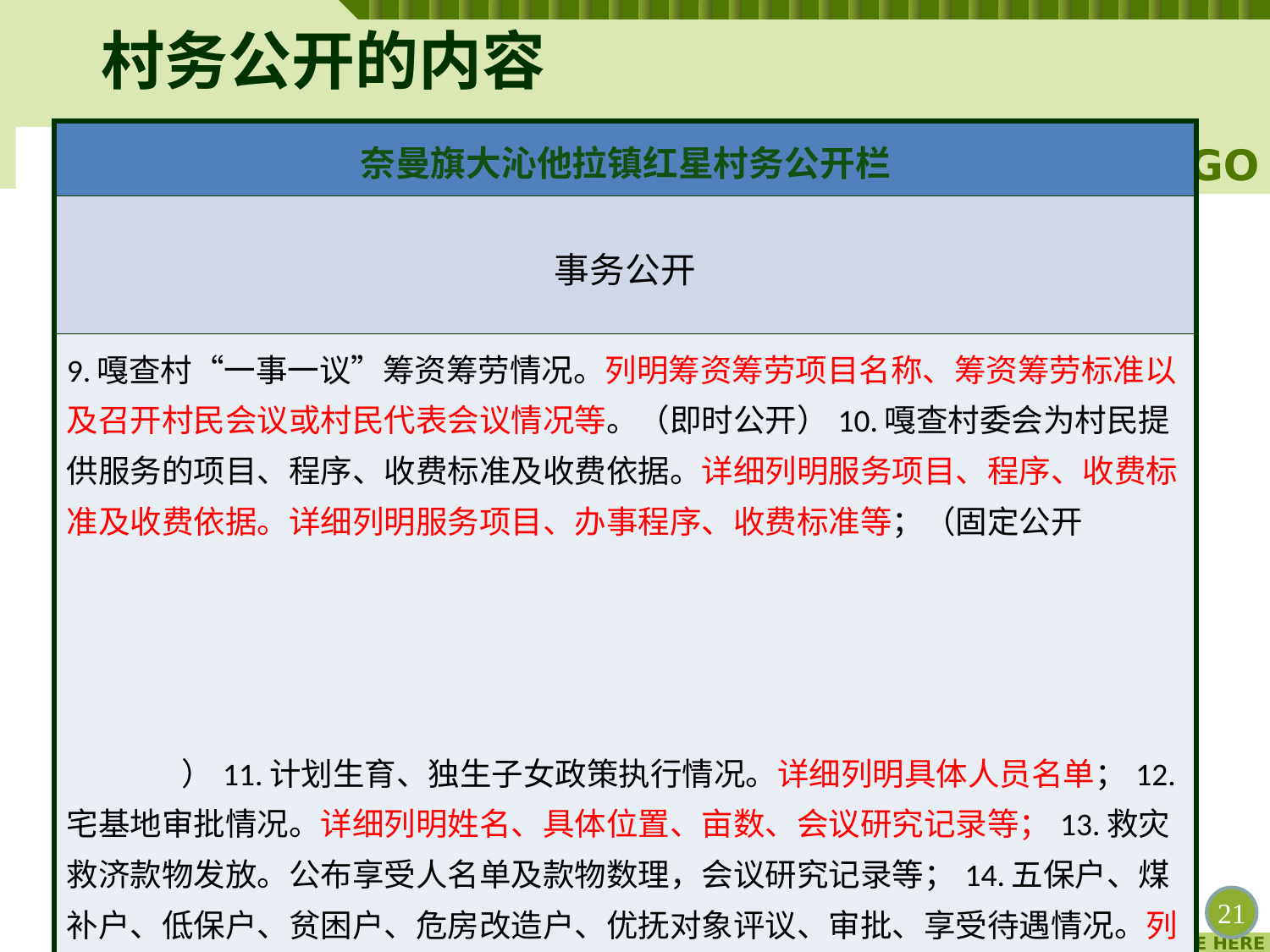

村务公开的内容
| 奈曼旗大沁他拉镇红星村务公开栏 |
| --- |
| 事务公开 |
| 9.嘎查村“一事一议”筹资筹劳情况。列明筹资筹劳项目名称、筹资筹劳标准以及召开村民会议或村民代表会议情况等。（即时公开）10.嘎查村委会为村民提供服务的项目、程序、收费标准及收费依据。详细列明服务项目、程序、收费标准及收费依据。详细列明服务项目、办事程序、收费标准等；（固定公开 ）11.计划生育、独生子女政策执行情况。详细列明具体人员名单；12.宅基地审批情况。详细列明姓名、具体位置、亩数、会议研究记录等；13.救灾救济款物发放。公布享受人名单及款物数理，会议研究记录等；14.五保户、煤补户、低保户、贫困户、危房改造户、优抚对象评议、审批、享受待遇情况。列明享受人姓名、金额以及研究确定人员的会议记录等。（定期公开）15.国家惠农政策各项补贴：包括粮食（良种）、农机具、公益林、合作社奖励补助、退耕还林还草等补贴情况。逐项列明享受人姓名、补贴项目、金额、标准等；新增的有关村务公开和经十分之一以上村民或五分之一以上村民代表联名要求公开的其它事项。（即时公开） |
21